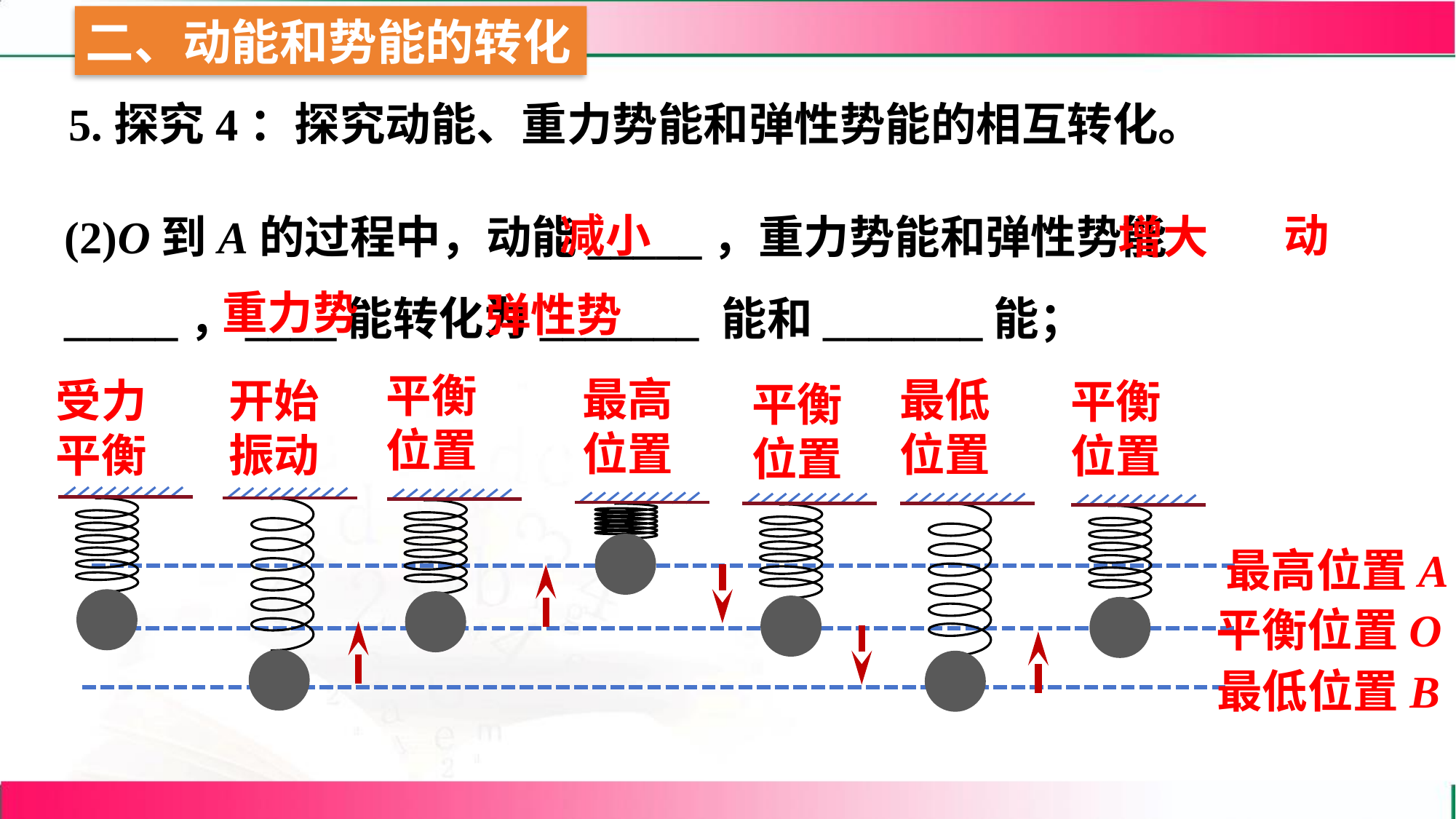

减小
动
(2)O到A的过程中，动能_____，重力势能和弹性势能_____，____能转化为_______ 能和_______能；
增大
重力势
弹性势
平衡位置

最高位置

最低位置

受力平衡

开始振动

平衡位置

平衡位置

最高位置A
平衡位置O
最低位置B